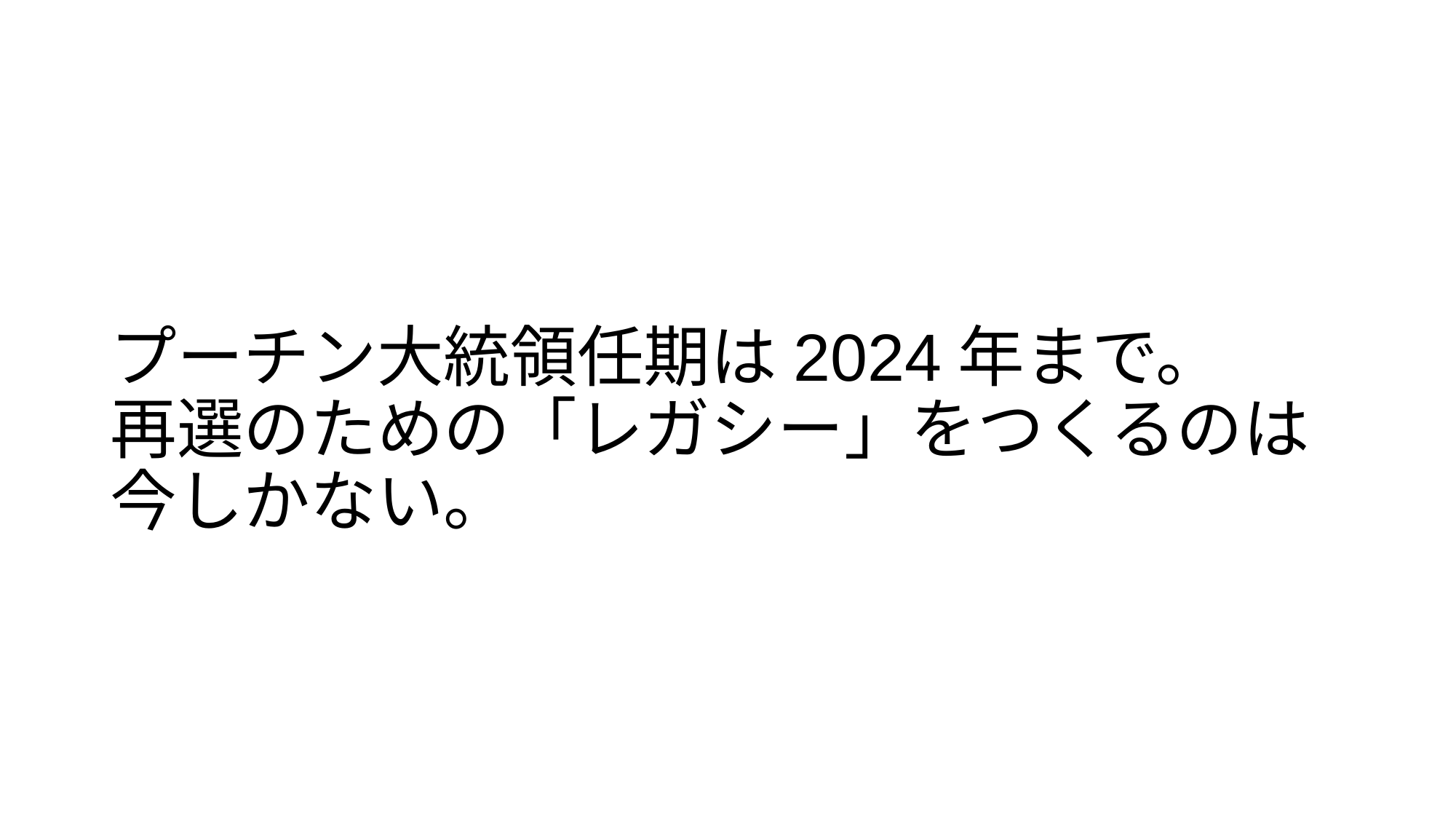

# プーチン大統領任期は2024年まで。 再選のための「レガシー」をつくるのは今しかない。